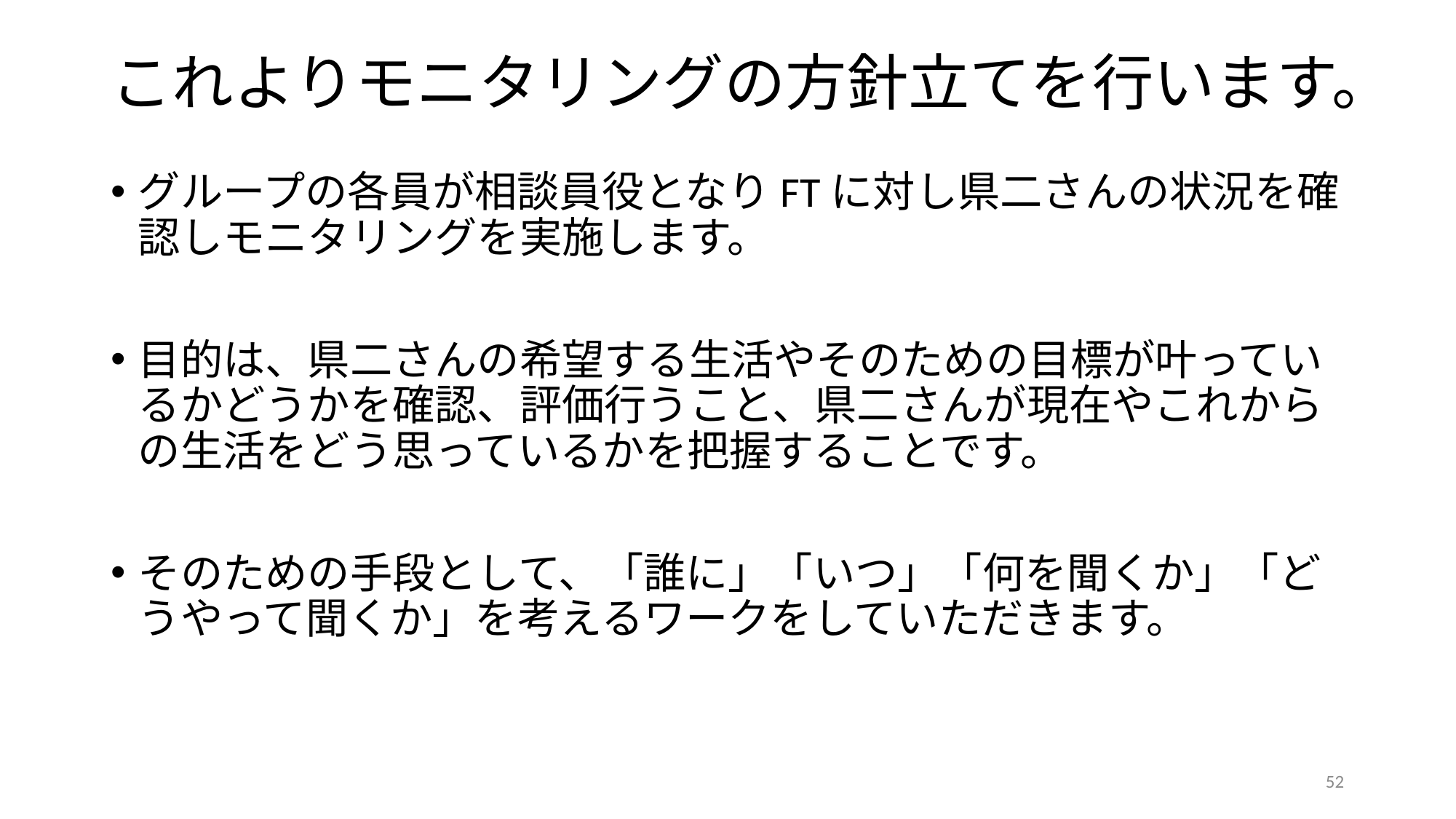

# これよりモニタリングの方針立てを行います。
グループの各員が相談員役となりFTに対し県二さんの状況を確認しモニタリングを実施します。

目的は、県二さんの希望する生活やそのための目標が叶っているかどうかを確認、評価行うこと、県二さんが現在やこれからの生活をどう思っているかを把握することです。

そのための手段として、「誰に」「いつ」「何を聞くか」「どうやって聞くか」を考えるワークをしていただきます。
52